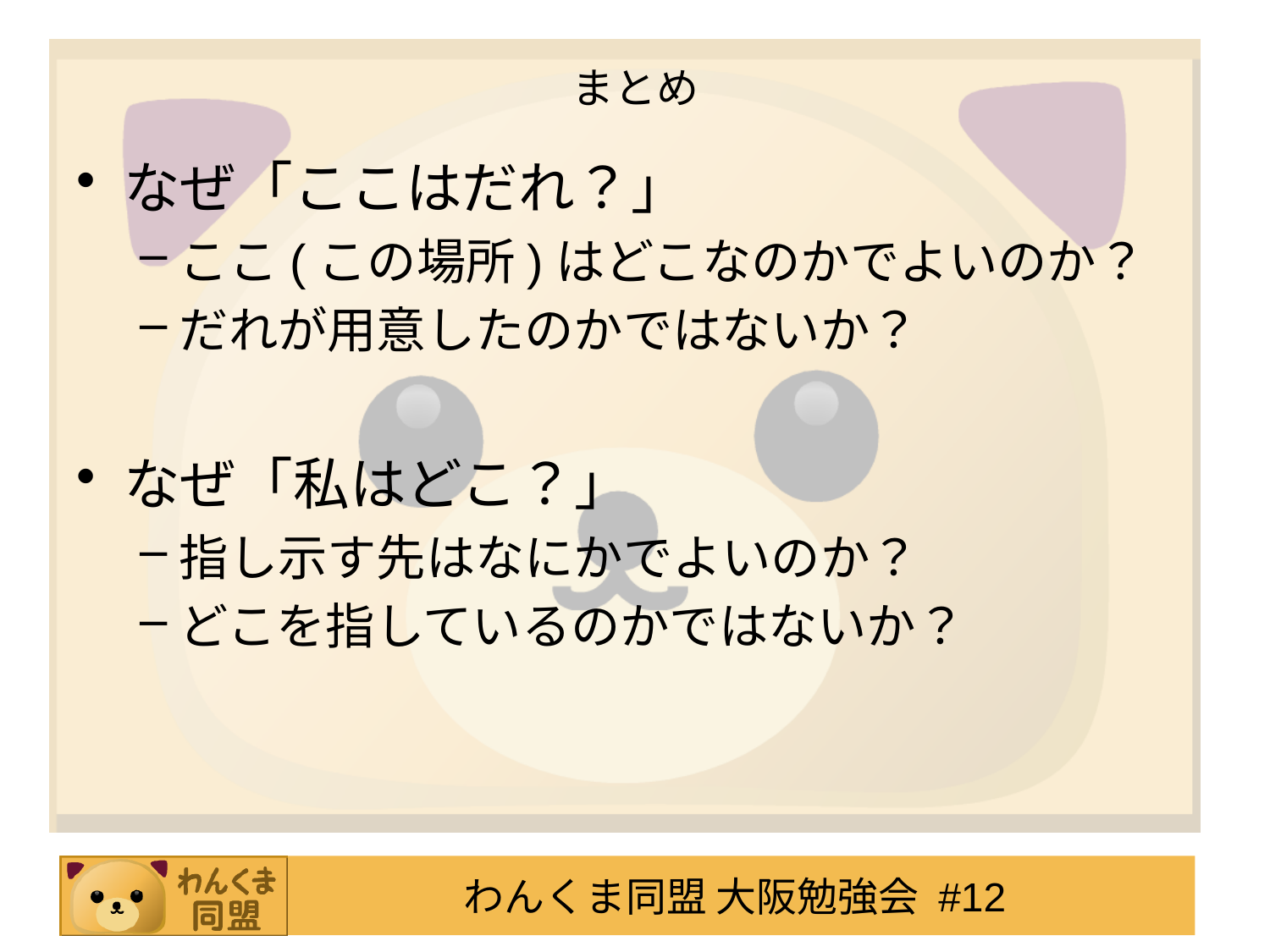

# まとめ
なぜ「ここはだれ？」
ここ(この場所)はどこなのかでよいのか？
だれが用意したのかではないか？

なぜ「私はどこ？」
指し示す先はなにかでよいのか？
どこを指しているのかではないか？